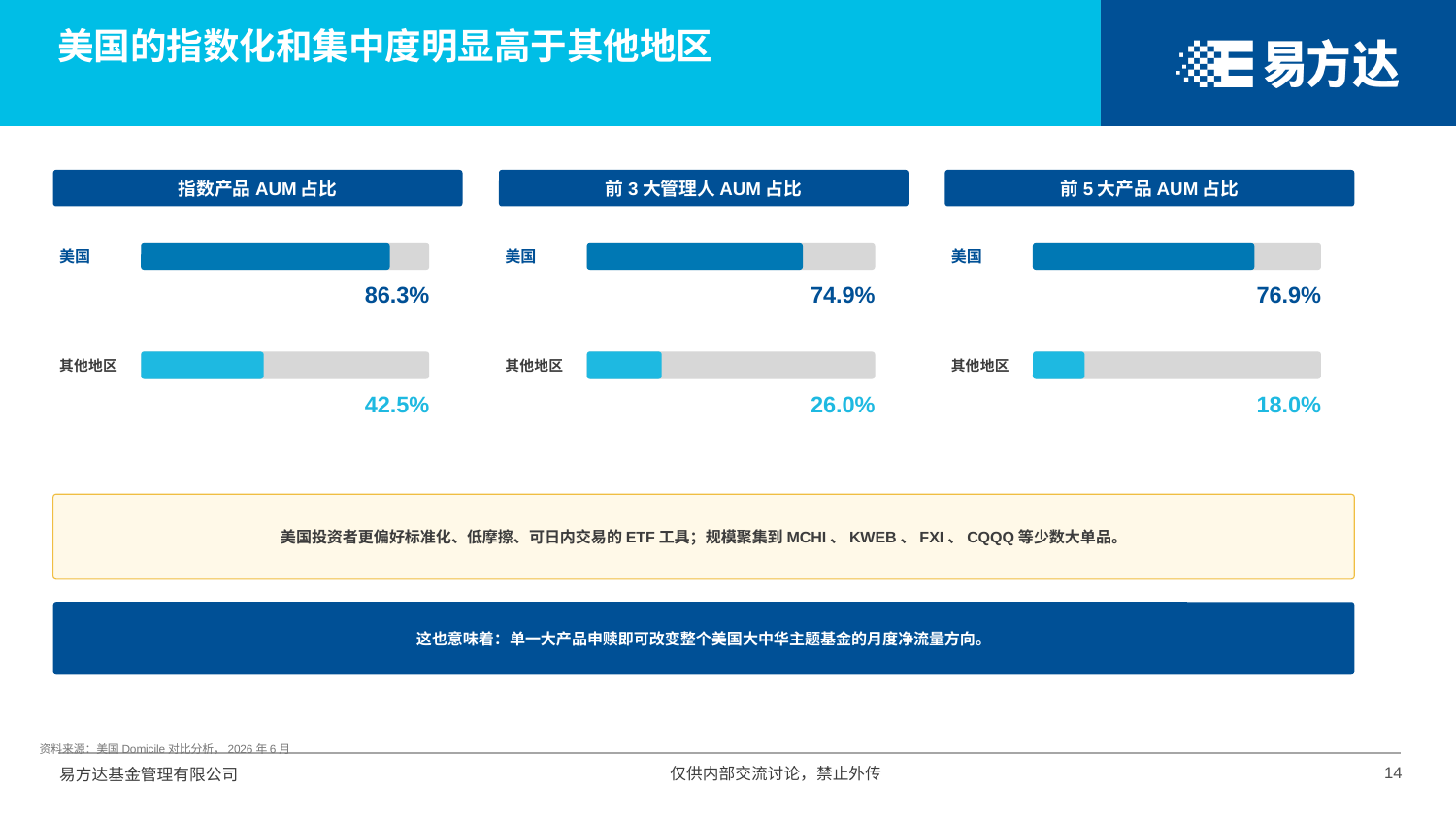

美国的指数化和集中度明显高于其他地区
指数产品AUM占比
前3大管理人AUM占比
前5大产品AUM占比
美国
美国
美国

86.3%
74.9%
76.9%
其他地区
其他地区
其他地区

42.5%
26.0%
18.0%

美国投资者更偏好标准化、低摩擦、可日内交易的ETF工具；规模聚集到MCHI、KWEB、FXI、CQQQ等少数大单品。

这也意味着：单一大产品申赎即可改变整个美国大中华主题基金的月度净流量方向。
资料来源：美国Domicile对比分析，2026年6月